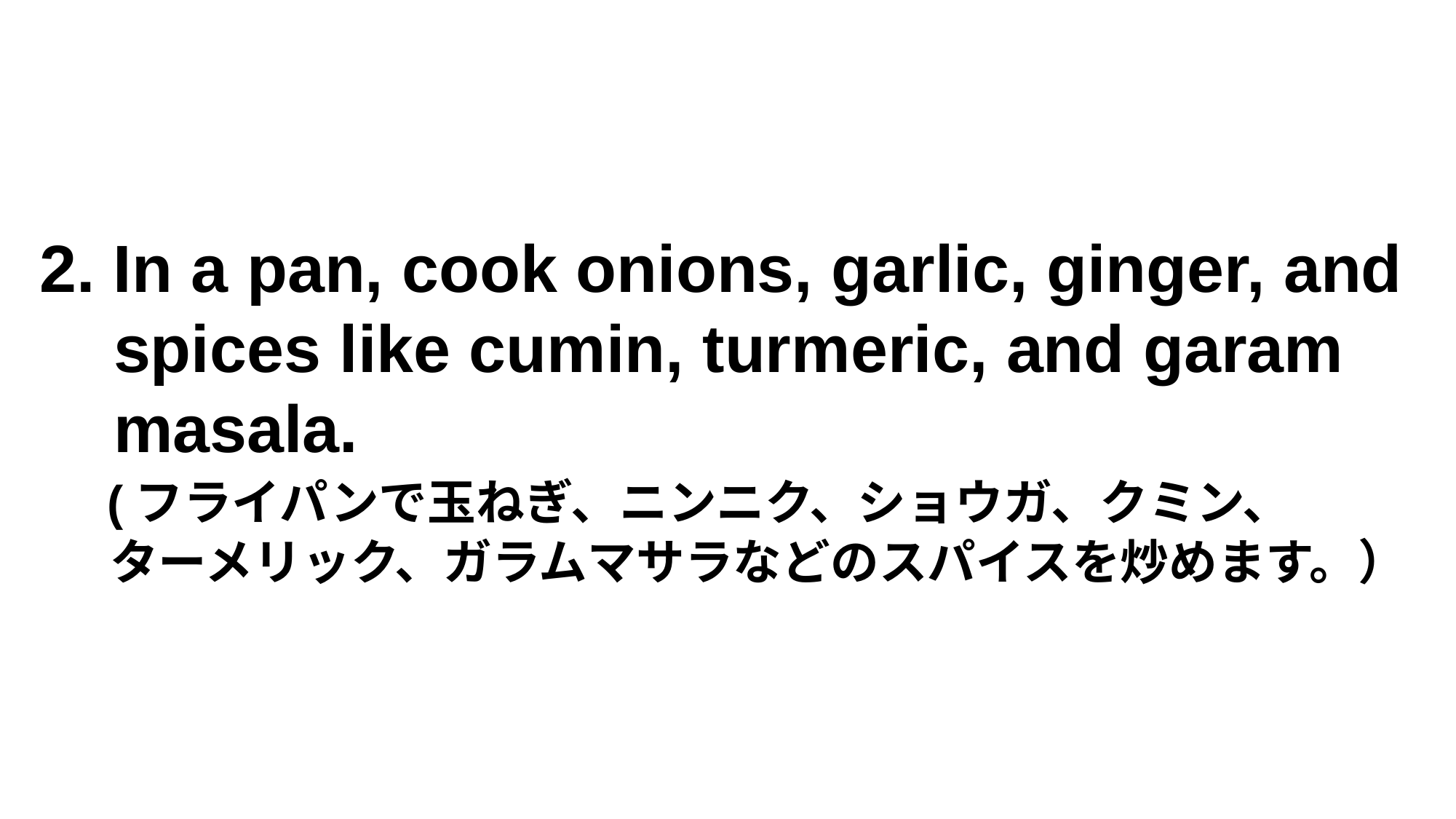

2. In a pan, cook onions, garlic, ginger, and
    spices like cumin, turmeric, and garam
    masala.
　(フライパンで玉ねぎ、ニンニク、ショウガ、クミン、
　  ターメリック、ガラムマサラなどのスパイスを炒めます。）